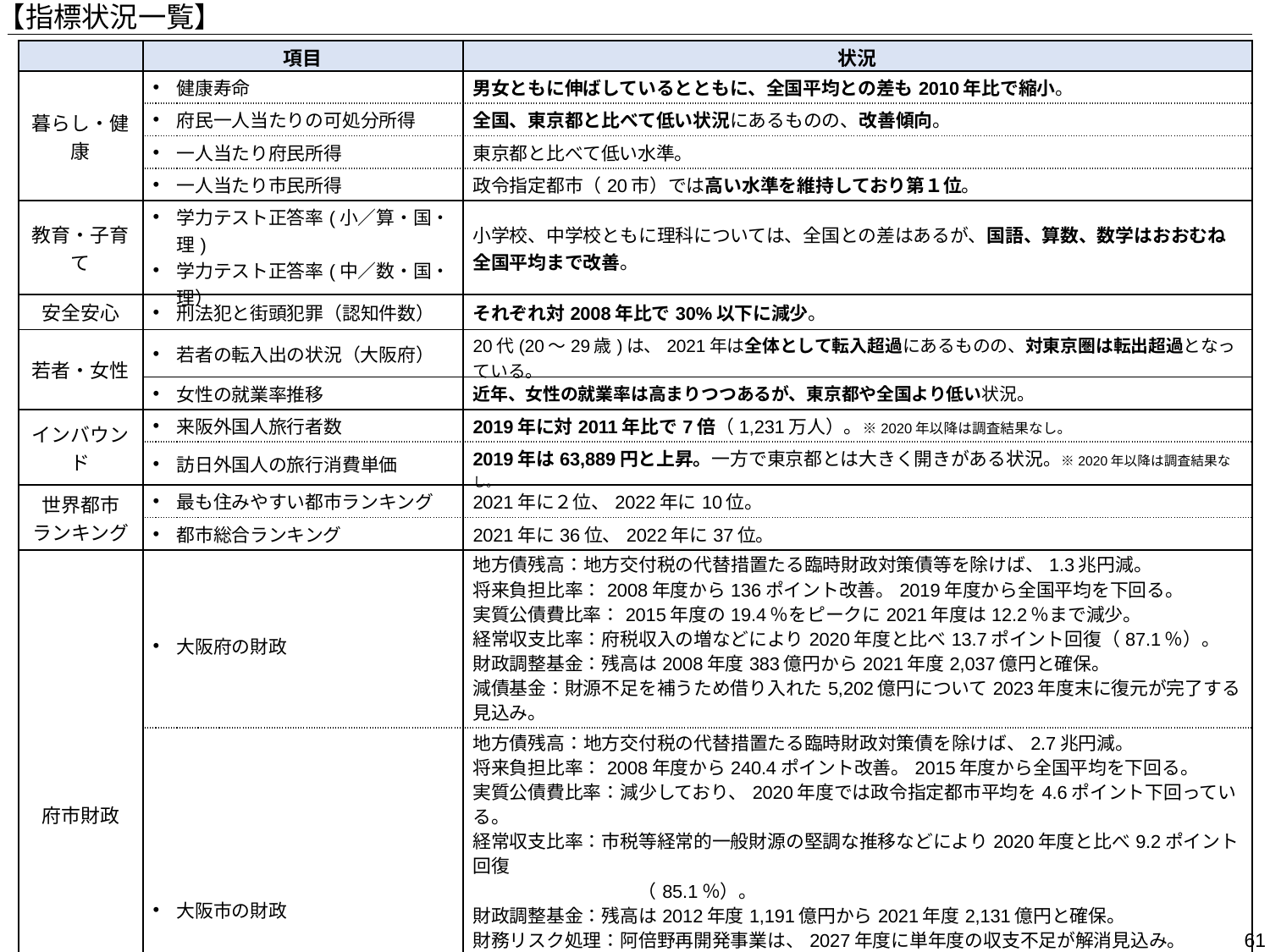

【指標状況一覧】
|  | 項目 | 状況 |
| --- | --- | --- |
| 暮らし・健康 | 健康寿命 | 男女ともに伸ばしているとともに、全国平均との差も2010年比で縮小。 |
|  | 府民一人当たりの可処分所得 | 全国、東京都と比べて低い状況にあるものの、改善傾向。 |
|  | 一人当たり府民所得 | 東京都と比べて低い水準。 |
|  | 一人当たり市民所得 | 政令指定都市（20市）では高い水準を維持しており第１位。 |
| 教育・子育て | 学力テスト正答率(小／算・国・理) 学力テスト正答率(中／数・国・理） | 小学校、中学校ともに理科については、全国との差はあるが、国語、算数、数学はおおむね全国平均まで改善。 |
| 安全安心 | 刑法犯と街頭犯罪（認知件数） | それぞれ対2008年比で30%以下に減少。 |
| 若者・女性 | 若者の転入出の状況（大阪府） | 20代(20～29歳)は、2021年は全体として転入超過にあるものの、対東京圏は転出超過となっている。 |
|  | 女性の就業率推移 | 近年、女性の就業率は高まりつつあるが、東京都や全国より低い状況。 |
| インバウンド | 来阪外国人旅行者数 | 2019年に対2011年比で7倍（1,231万人）。※2020年以降は調査結果なし。 |
|  | 訪日外国人の旅行消費単価 | 2019年は63,889円と上昇。一方で東京都とは大きく開きがある状況。※2020年以降は調査結果なし。 |
| 世界都市 ランキング | 最も住みやすい都市ランキング | 2021年に２位、2022年に10位。 |
|  | 都市総合ランキング | 2021年に36位、2022年に37位。 |
| 府市財政 | 大阪府の財政 | 地方債残高：地方交付税の代替措置たる臨時財政対策債等を除けば、1.3兆円減。 将来負担比率：2008年度から136ポイント改善。2019年度から全国平均を下回る。 実質公債費比率：2015年度の19.4％をピークに2021年度は12.2％まで減少。 経常収支比率：府税収入の増などにより2020年度と比べ13.7ポイント回復（87.1％）。 財政調整基金：残高は2008年度383億円から2021年度2,037億円と確保。 減債基金：財源不足を補うため借り入れた5,202億円について2023年度末に復元が完了する見込み。 |
|  | 大阪市の財政 | 地方債残高：地方交付税の代替措置たる臨時財政対策債を除けば、2.7兆円減。 将来負担比率：2008年度から240.4ポイント改善。2015年度から全国平均を下回る。 実質公債費比率：減少しており、2020年度では政令指定都市平均を4.6ポイント下回っている。 経常収支比率：市税等経常的一般財源の堅調な推移などにより2020年度と比べ9.2ポイント回復　　　　 　　　　　　　　　（85.1％）。 財政調整基金：残高は2012年度1,191億円から2021年度2,131億円と確保。 財務リスク処理：阿倍野再開発事業は、2027年度に単年度の収支不足が解消見込み。 　　　　　　　　　 　オーク200は、2023年度に土地信託事業に係る和解金の償還が終了見込み。 職員数：2008年度39,911人から2016年度30,023人まで減。2017年度府費負担教職員制度 　　　　　　の見直しにより40,571人まで増加したが、2021年度は35,563人まで減。 |
| 府民アンケート | 「大阪のまち」のイメージ | 「成長しているまち」に当てはまると回答した割合が高く、とりわけ若者の回答割合が他世代と比べて高い。 |
61